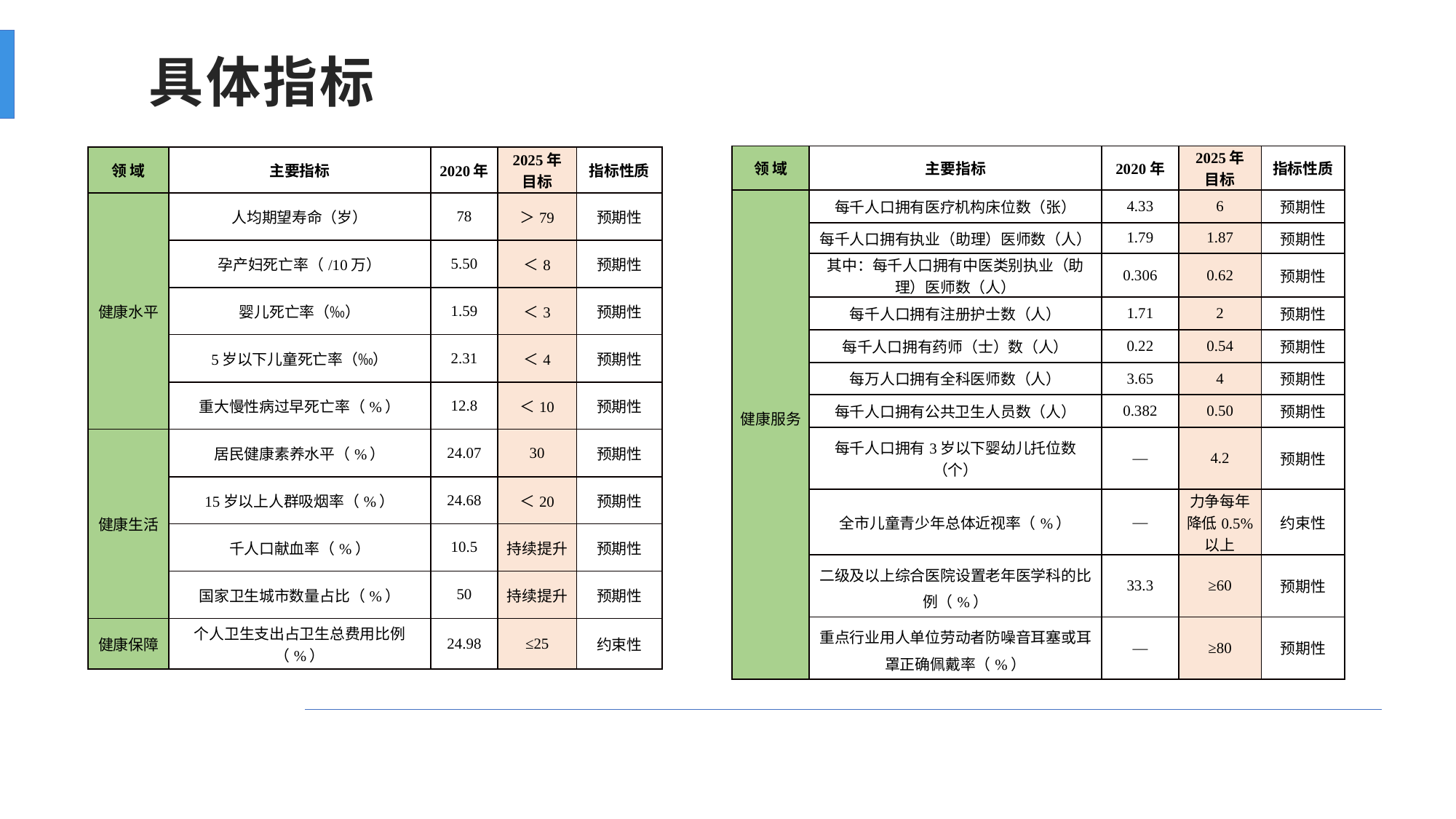

具体指标

| 领 域 | 主要指标 | 2020年 | 2025年 目标 | 指标性质 |
| --- | --- | --- | --- | --- |
| 健康服务 | 每千人口拥有医疗机构床位数（张） | 4.33 | 6 | 预期性 |
|  | 每千人口拥有执业（助理）医师数（人） | 1.79 | 1.87 | 预期性 |
|  | 其中：每千人口拥有中医类别执业（助理）医师数（人） | 0.306 | 0.62 | 预期性 |
|  | 每千人口拥有注册护士数（人） | 1.71 | 2 | 预期性 |
|  | 每千人口拥有药师（士）数（人） | 0.22 | 0.54 | 预期性 |
|  | 每万人口拥有全科医师数（人） | 3.65 | 4 | 预期性 |
|  | 每千人口拥有公共卫生人员数（人） | 0.382 | 0.50 | 预期性 |
|  | 每千人口拥有3岁以下婴幼儿托位数（个） | — | 4.2 | 预期性 |
|  | 全市儿童青少年总体近视率（%） | — | 力争每年降低0.5%以上 | 约束性 |
|  | 二级及以上综合医院设置老年医学科的比例（%） | 33.3 | ≥60 | 预期性 |
|  | 重点行业用人单位劳动者防噪音耳塞或耳罩正确佩戴率（%） | — | ≥80 | 预期性 |
| 领 域 | 主要指标 | 2020年 | 2025年 目标 | 指标性质 |
| --- | --- | --- | --- | --- |
| 健康水平 | 人均期望寿命（岁） | 78 | ＞79 | 预期性 |
|  | 孕产妇死亡率（/10万） | 5.50 | ＜8 | 预期性 |
|  | 婴儿死亡率（‰） | 1.59 | ＜3 | 预期性 |
|  | 5岁以下儿童死亡率（‰） | 2.31 | ＜4 | 预期性 |
|  | 重大慢性病过早死亡率（%） | 12.8 | ＜10 | 预期性 |
| 健康生活 | 居民健康素养水平（%） | 24.07 | 30 | 预期性 |
|  | 15岁以上人群吸烟率（%） | 24.68 | ＜20 | 预期性 |
|  | 千人口献血率（%） | 10.5 | 持续提升 | 预期性 |
|  | 国家卫生城市数量占比（%） | 50 | 持续提升 | 预期性 |
| 健康保障 | 个人卫生支出占卫生总费用比例（%） | 24.98 | ≤25 | 约束性 |